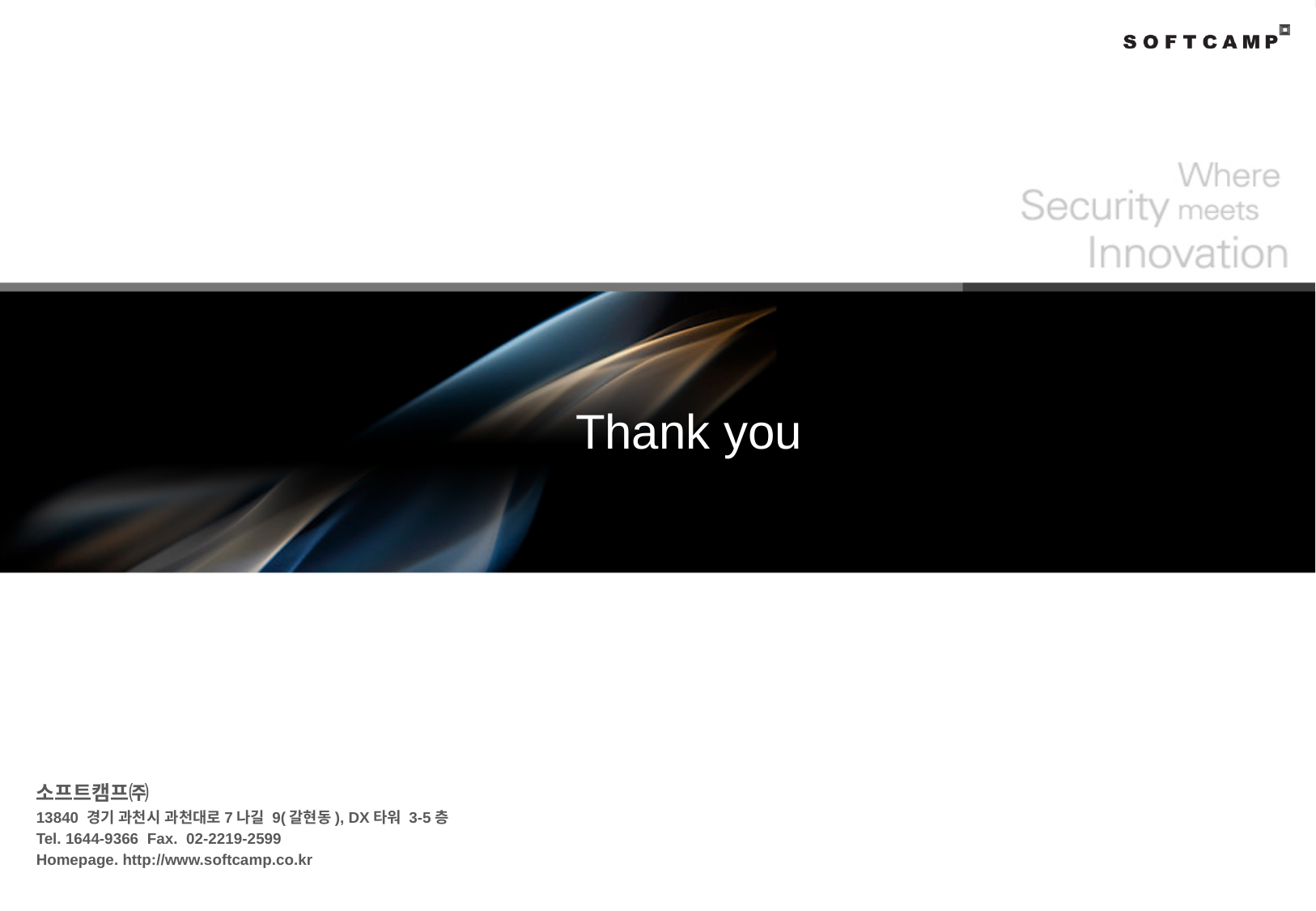

# Thank you
소프트캠프㈜
13840 경기 과천시 과천대로7나길 9(갈현동), DX타워 3-5층
Tel. 1644-9366  Fax.  02-2219-2599
Homepage. http://www.softcamp.co.kr